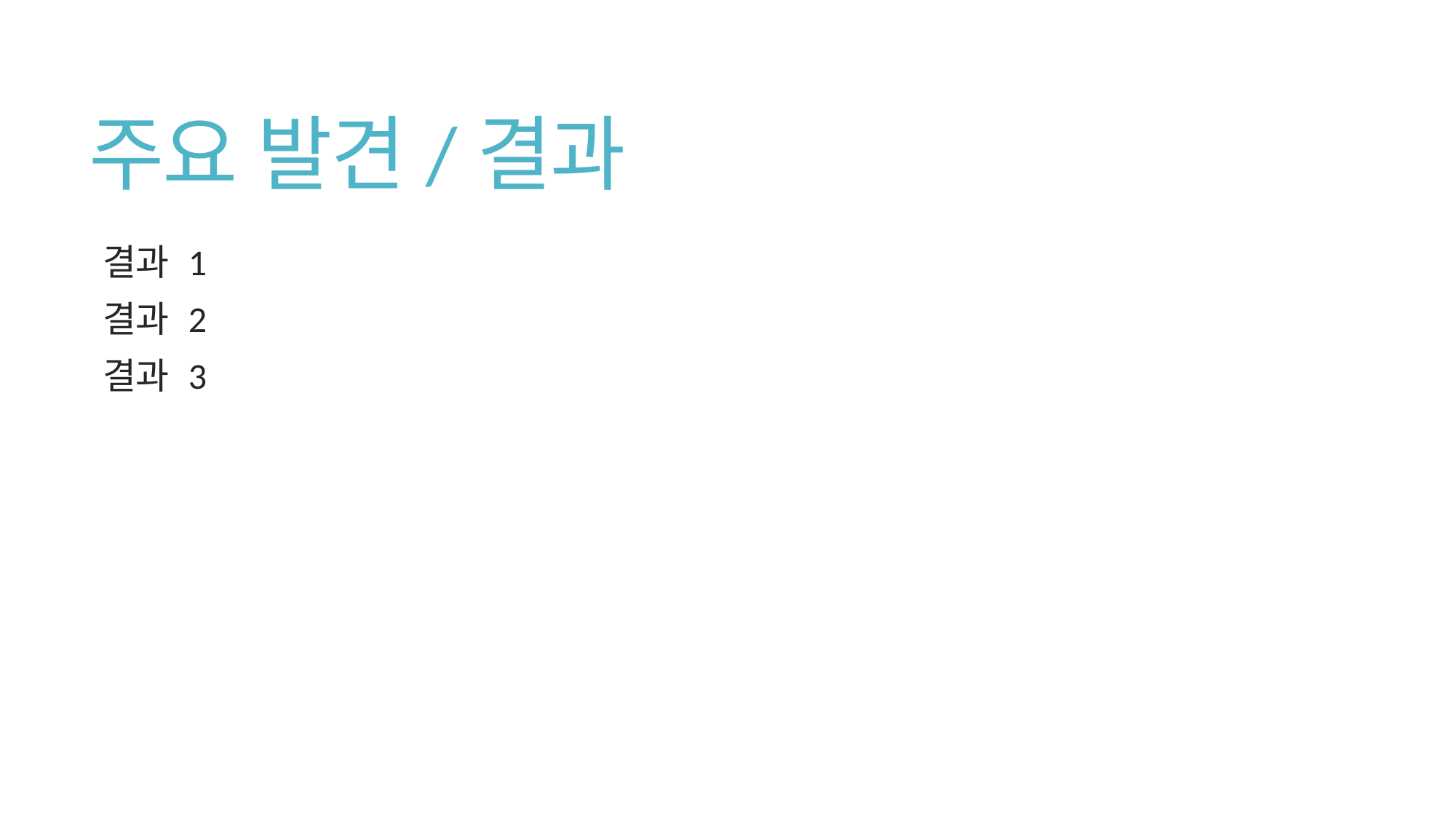

# 주요 발견/결과
결과 1
결과 2
결과 3